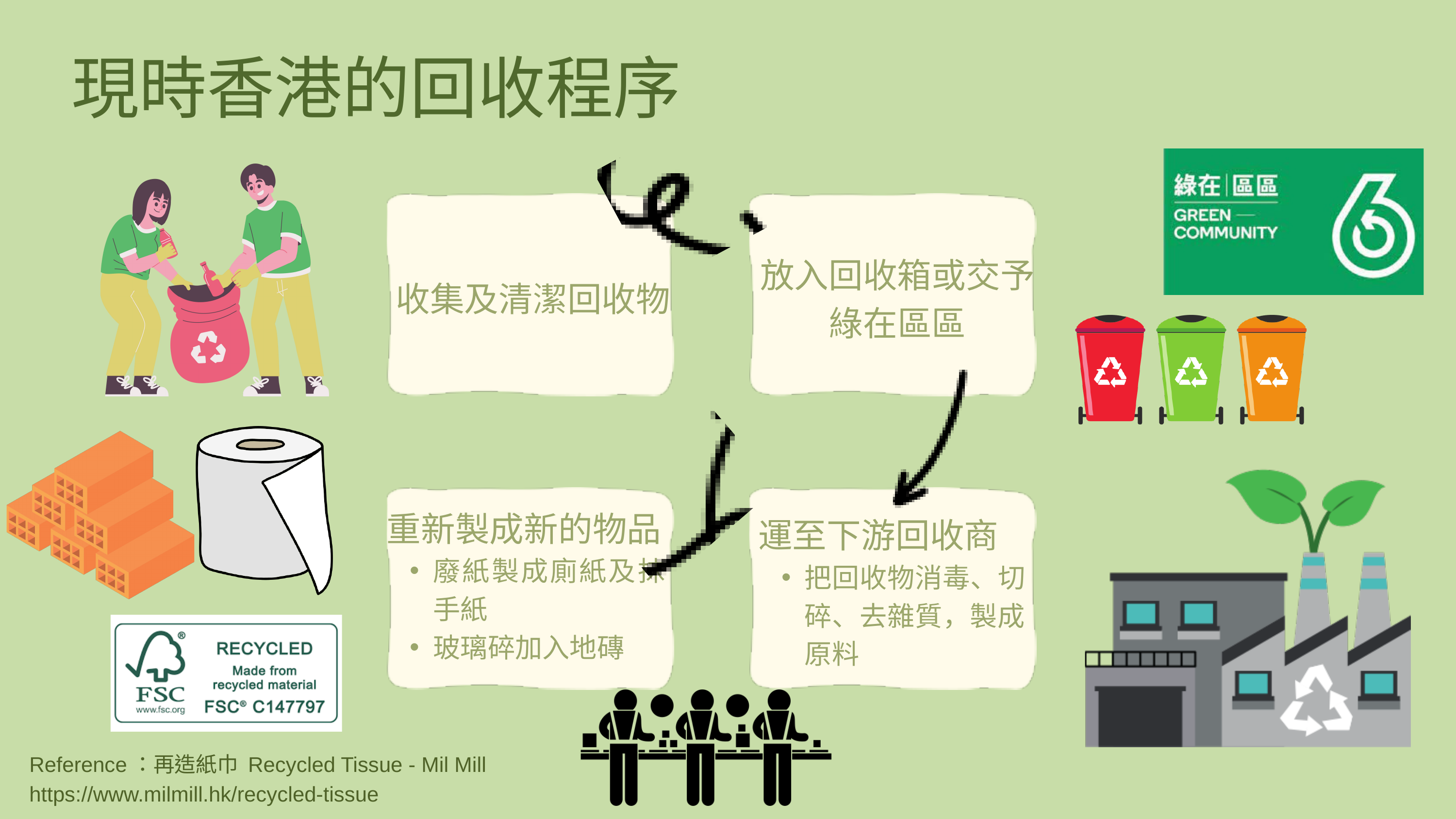

現時香港的回收程序

收集及清潔回收物

放入回收箱或交予綠在區區

運至下游回收商
把回收物消毒、切碎、去雜質，製成原料
重新製成新的物品
廢紙製成廁紙及抹手紙
玻璃碎加入地磚

Reference：再造紙巾 Recycled Tissue - Mil Mill
https://www.milmill.hk/recycled-tissue